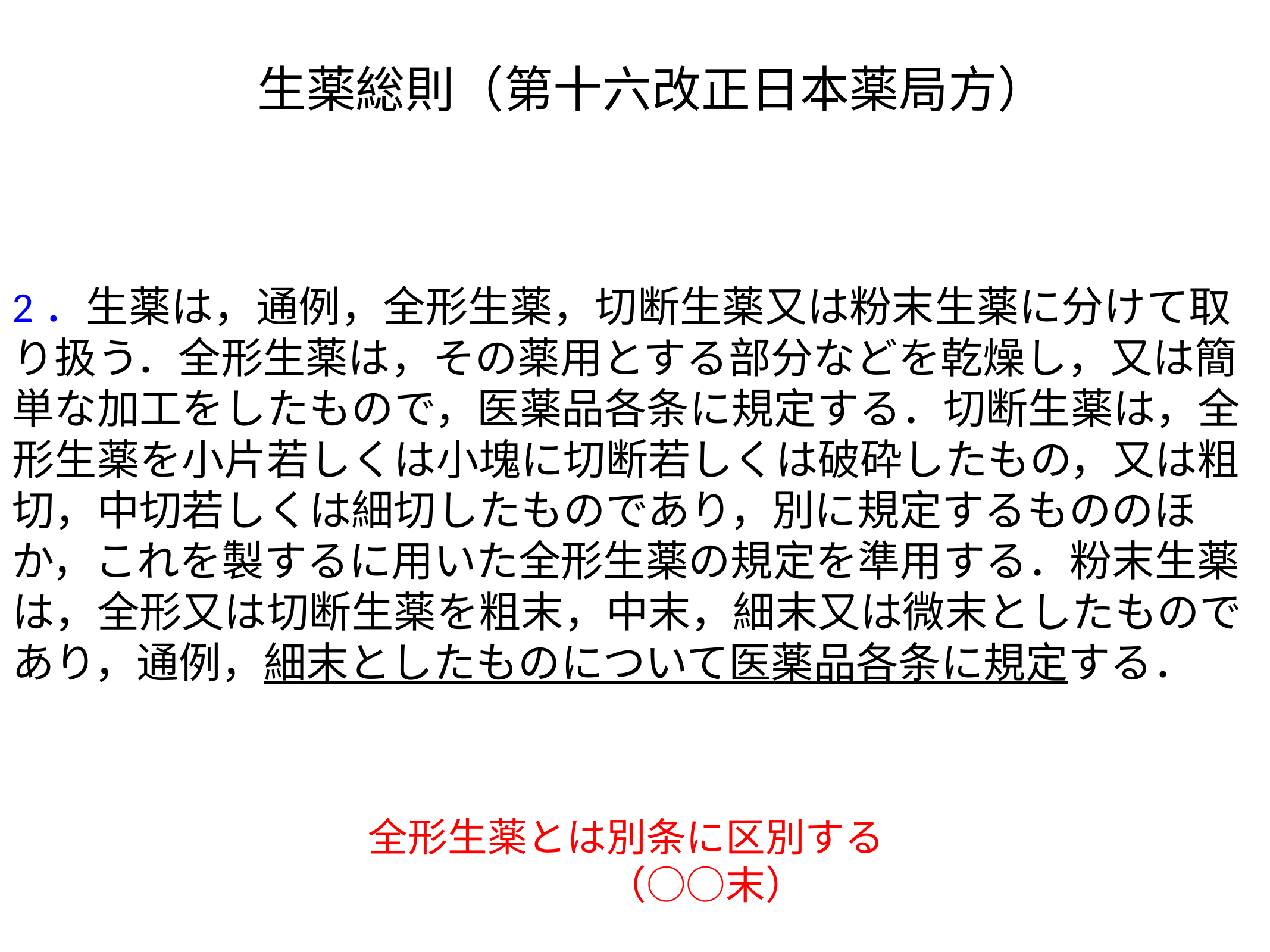

生薬総則（第十六改正日本薬局方）
2．生薬は，通例，全形生薬，切断生薬又は粉末生薬に分けて取り扱う．全形生薬は，その薬用とする部分などを乾燥し，又は簡単な加工をしたもので，医薬品各条に規定する．切断生薬は，全形生薬を小片若しくは小塊に切断若しくは破砕したもの，又は粗切，中切若しくは細切したものであり，別に規定するもののほか，これを製するに用いた全形生薬の規定を準用する．粉末生薬は，全形又は切断生薬を粗末，中末，細末又は微末としたものであり，通例，細末としたものについて医薬品各条に規定する．
全形生薬とは別条に区別する
　　　　　　（○○末）